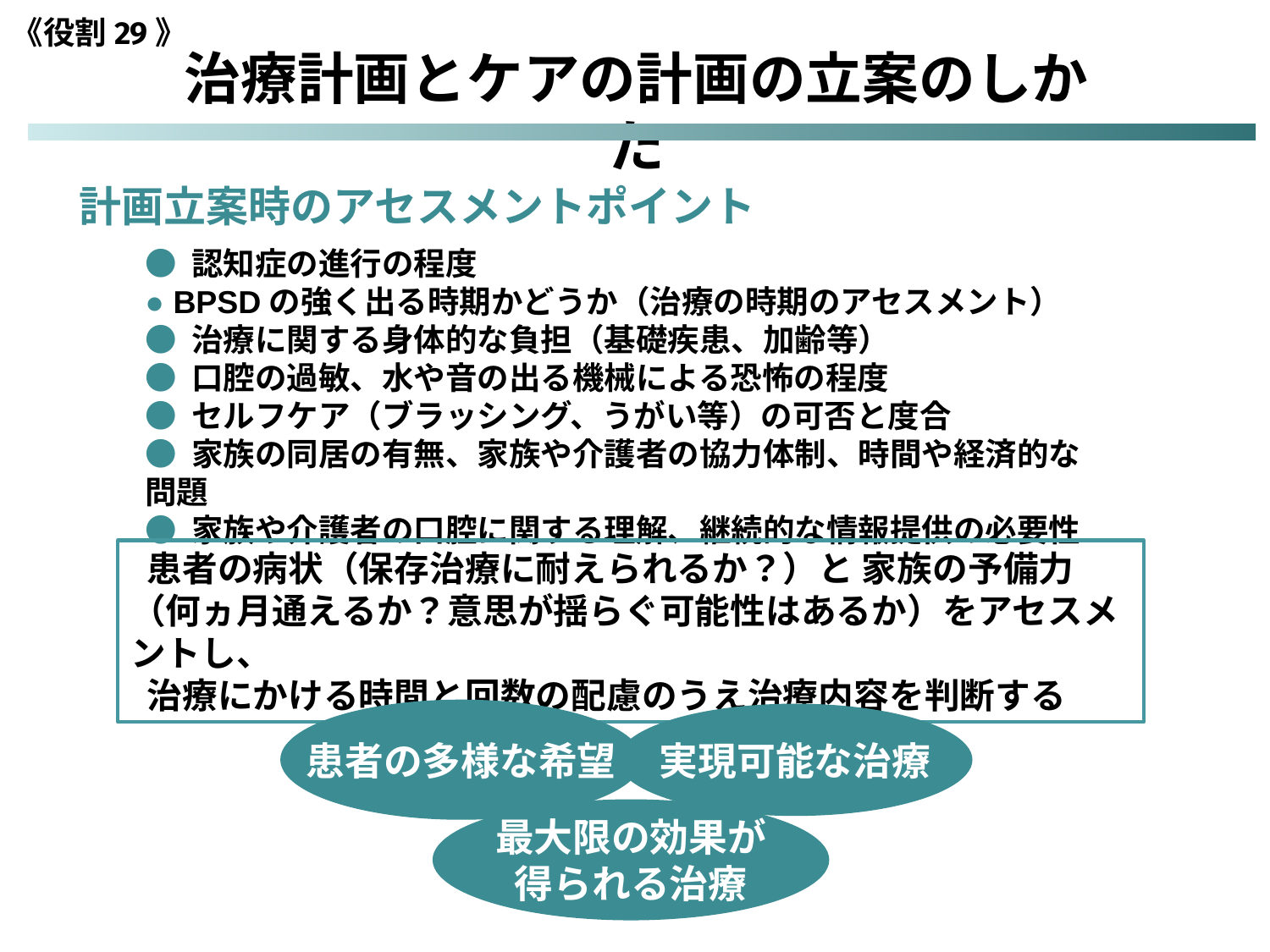

《役割29》
治療計画とケアの計画の立案のしかた

計画立案時のアセスメントポイント
● 認知症の進行の程度
● BPSDの強く出る時期かどうか（治療の時期のアセスメント）
● 治療に関する身体的な負担（基礎疾患、加齢等）
● 口腔の過敏、水や音の出る機械による恐怖の程度
● セルフケア（ブラッシング、うがい等）の可否と度合
● 家族の同居の有無、家族や介護者の協力体制、時間や経済的な問題
● 家族や介護者の口腔に関する理解、継続的な情報提供の必要性
 患者の病状（保存治療に耐えられるか？）と 家族の予備力
（何ヵ月通えるか？意思が揺らぐ可能性はあるか）をアセスメントし、
 治療にかける時間と回数の配慮のうえ治療内容を判断する
患者の多様な希望
実現可能な治療
最大限の効果が
得られる治療